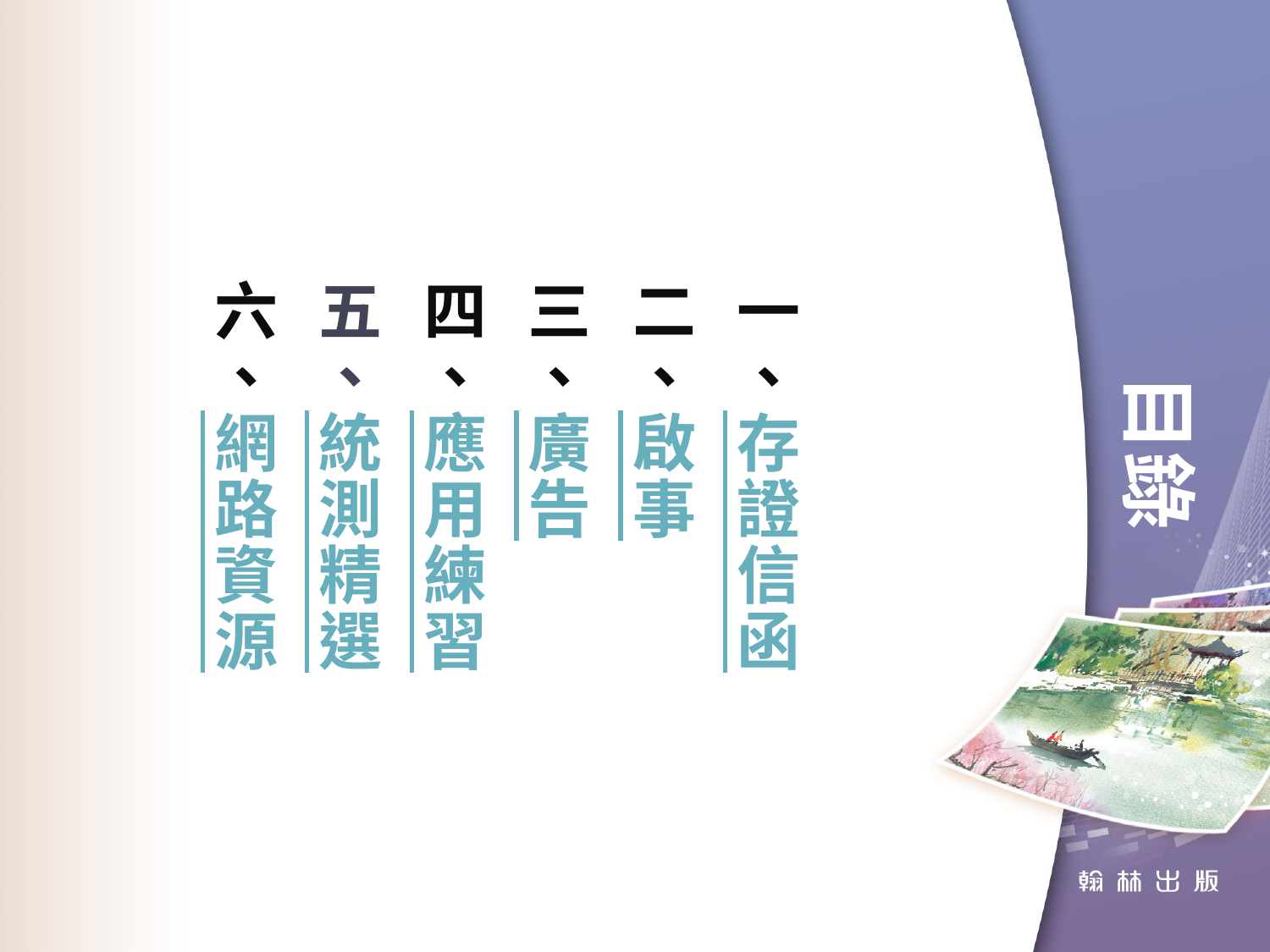

目錄
一、存證信函
二、啟事
三、廣告
四、應用練習
五、統測精選
六、網路資源